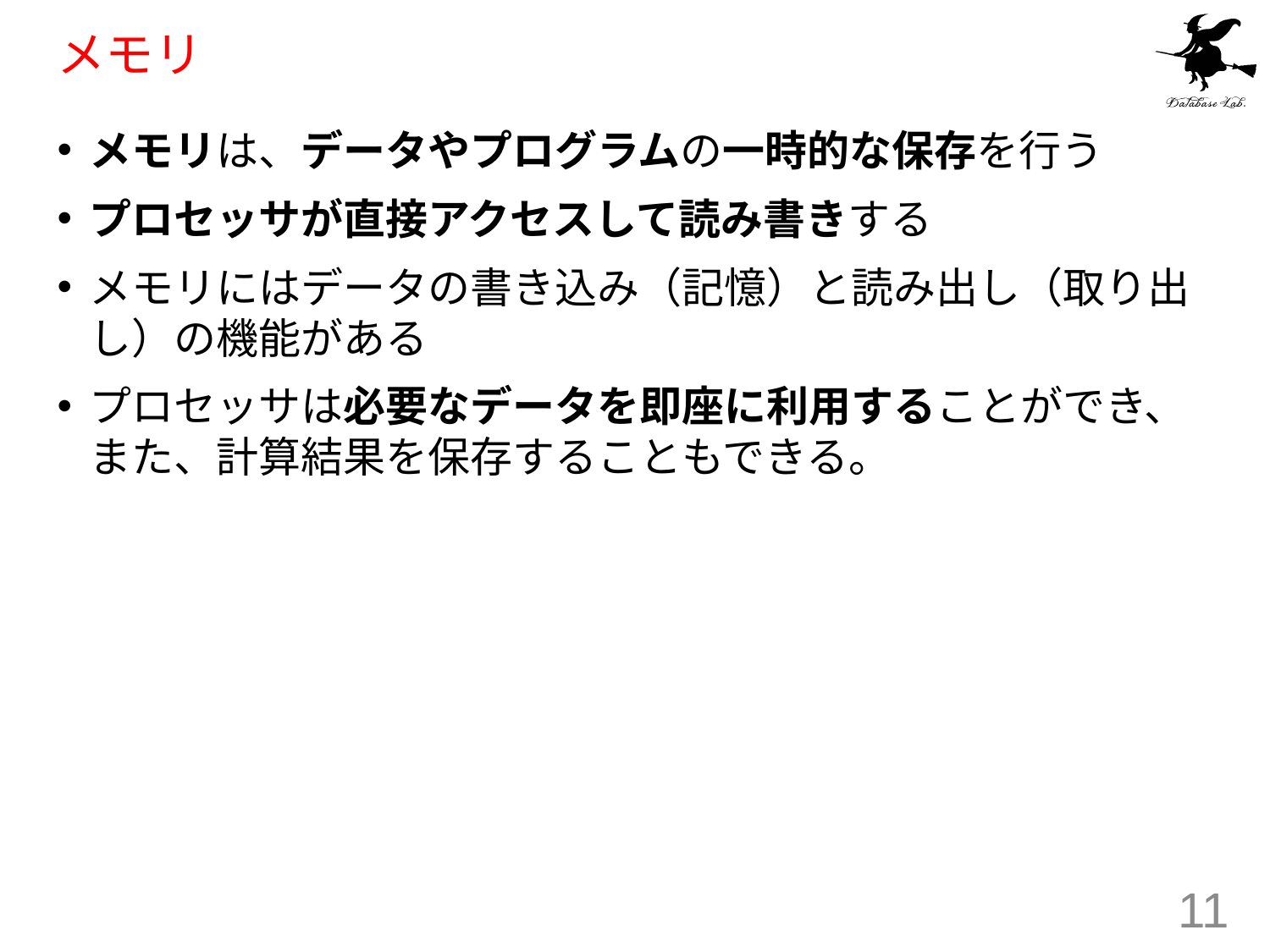

# メモリ
メモリは、データやプログラムの一時的な保存を行う
プロセッサが直接アクセスして読み書きする
メモリにはデータの書き込み（記憶）と読み出し（取り出し）の機能がある
プロセッサは必要なデータを即座に利用することができ、また、計算結果を保存することもできる。
11